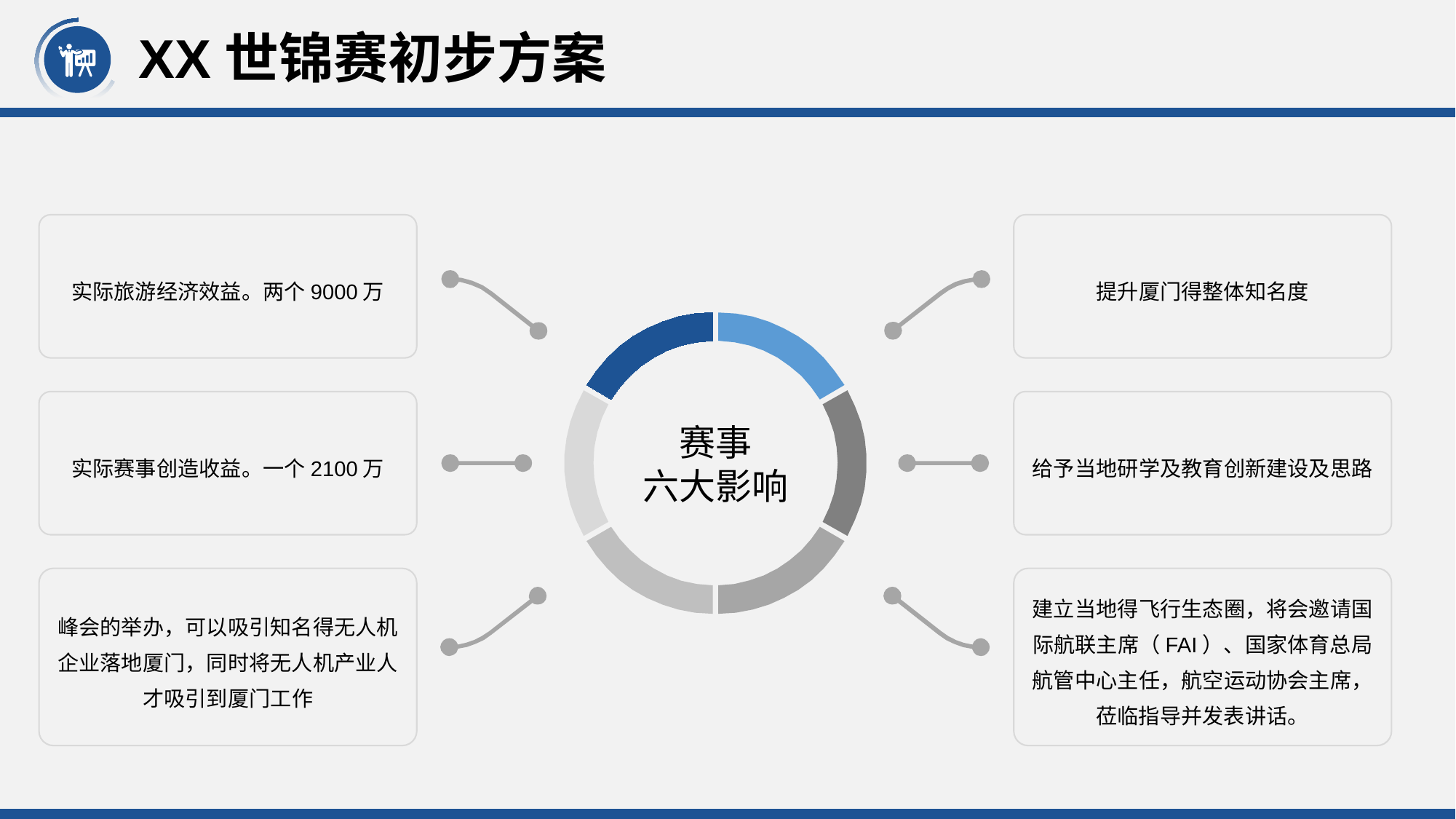

XX世锦赛初步方案

实际旅游经济效益。两个9000万
提升厦门得整体知名度

赛事
六大影响

实际赛事创造收益。一个2100万
给予当地研学及教育创新建设及思路

峰会的举办，可以吸引知名得无人机企业落地厦门，同时将无人机产业人才吸引到厦门工作
建立当地得飞行生态圈，将会邀请国际航联主席（FAI）、国家体育总局航管中心主任，航空运动协会主席，莅临指导并发表讲话。